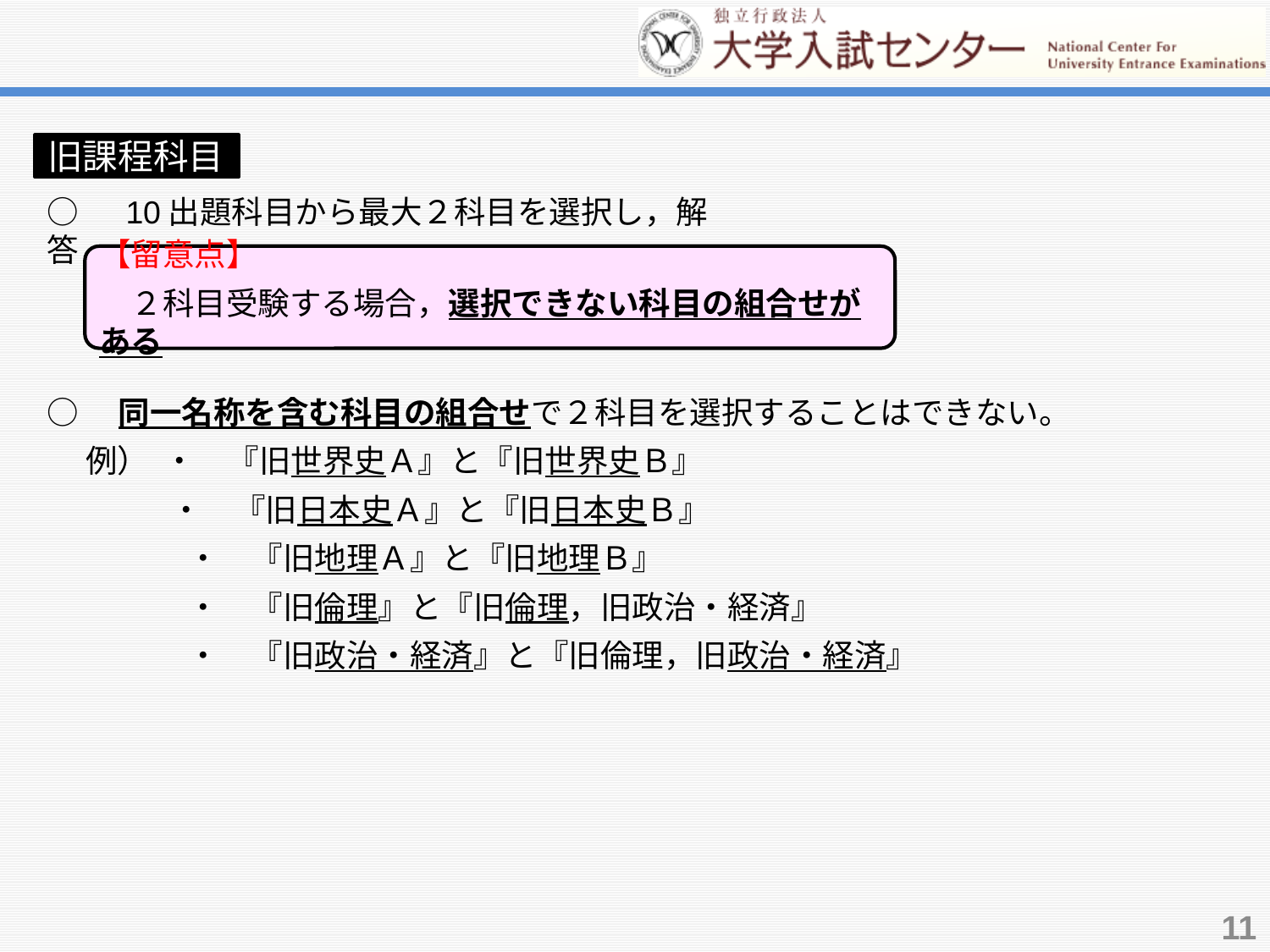

旧課程科目
○　10出題科目から最大２科目を選択し，解答
【留意点】
　２科目受験する場合，選択できない科目の組合せがある
○　同一名称を含む科目の組合せで２科目を選択することはできない。
　 例）  ・　『旧世界史Ａ』と『旧世界史Ｂ』
　　　  ・　『旧日本史Ａ』と『旧日本史Ｂ』
　　　　・　『旧地理Ａ』と『旧地理Ｂ』
　　　　・　『旧倫理』と『旧倫理，旧政治・経済』
　　　　・　『旧政治・経済』と『旧倫理，旧政治・経済』
11